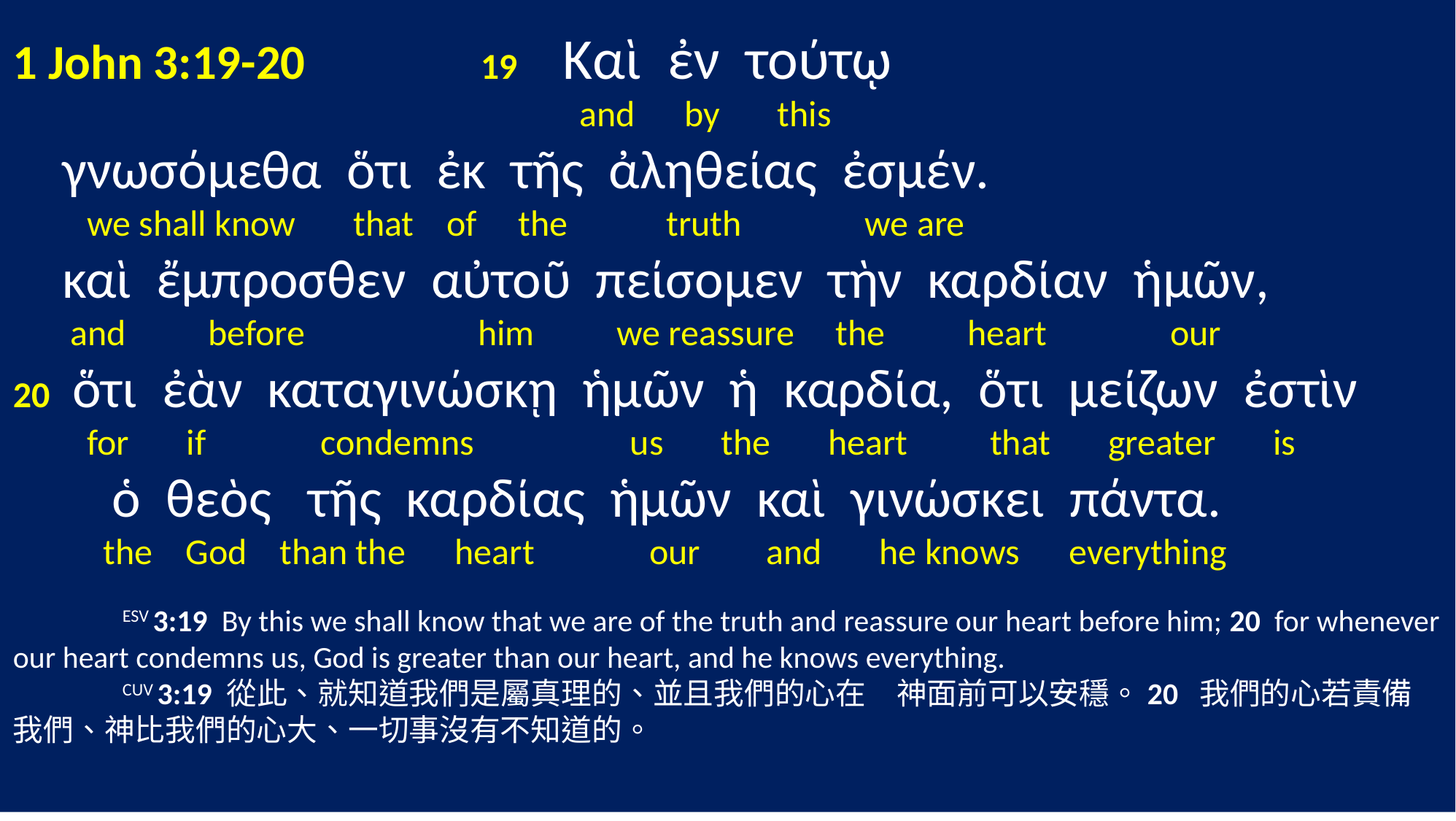

1 John 3:19-20                19    Καὶ  ἐν  τούτῳ
                                                                     and      by       this
    γνωσόμεθα  ὅτι  ἐκ  τῆς  ἀληθείας  ἐσμέν.
         we shall know       that    of     the            truth               we are
    καὶ  ἔμπροσθεν  αὐτοῦ  πείσομεν  τὴν  καρδίαν  ἡμῶν,
       and          before                     him          we reassure     the          heart               our
20  ὅτι  ἐὰν  καταγινώσκῃ  ἡμῶν  ἡ  καρδία,  ὅτι  μείζων  ἐστὶν
         for       if              condemns                   us       the       heart          that       greater       is
        ὁ  θεὸς   τῆς  καρδίας  ἡμῶν  καὶ  γινώσκει  πάντα.
           the    God    than the      heart              our        and       he knows      everything

	ESV 3:19  By this we shall know that we are of the truth and reassure our heart before him; 20  for whenever our heart condemns us, God is greater than our heart, and he knows everything.
	CUV 3:19 從此、就知道我們是屬真理的、並且我們的心在　神面前可以安穩。20  我們的心若責備我們、神比我們的心大、一切事沒有不知道的。